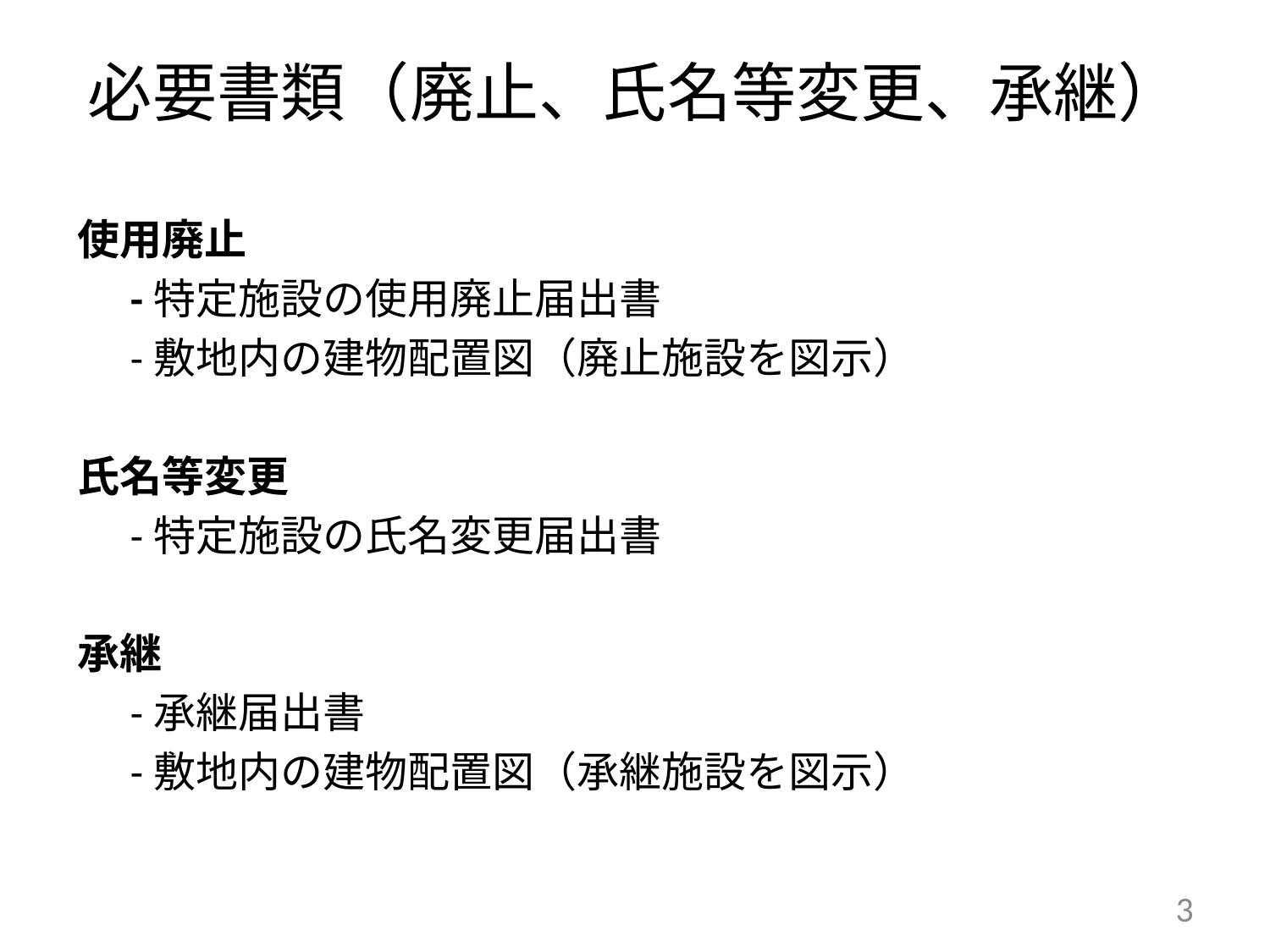

# 必要書類（廃止、氏名等変更、承継）
使用廃止
　-特定施設の使用廃止届出書
　-敷地内の建物配置図（廃止施設を図示）

氏名等変更
　-特定施設の氏名変更届出書

承継
　-承継届出書
　-敷地内の建物配置図（承継施設を図示）

3